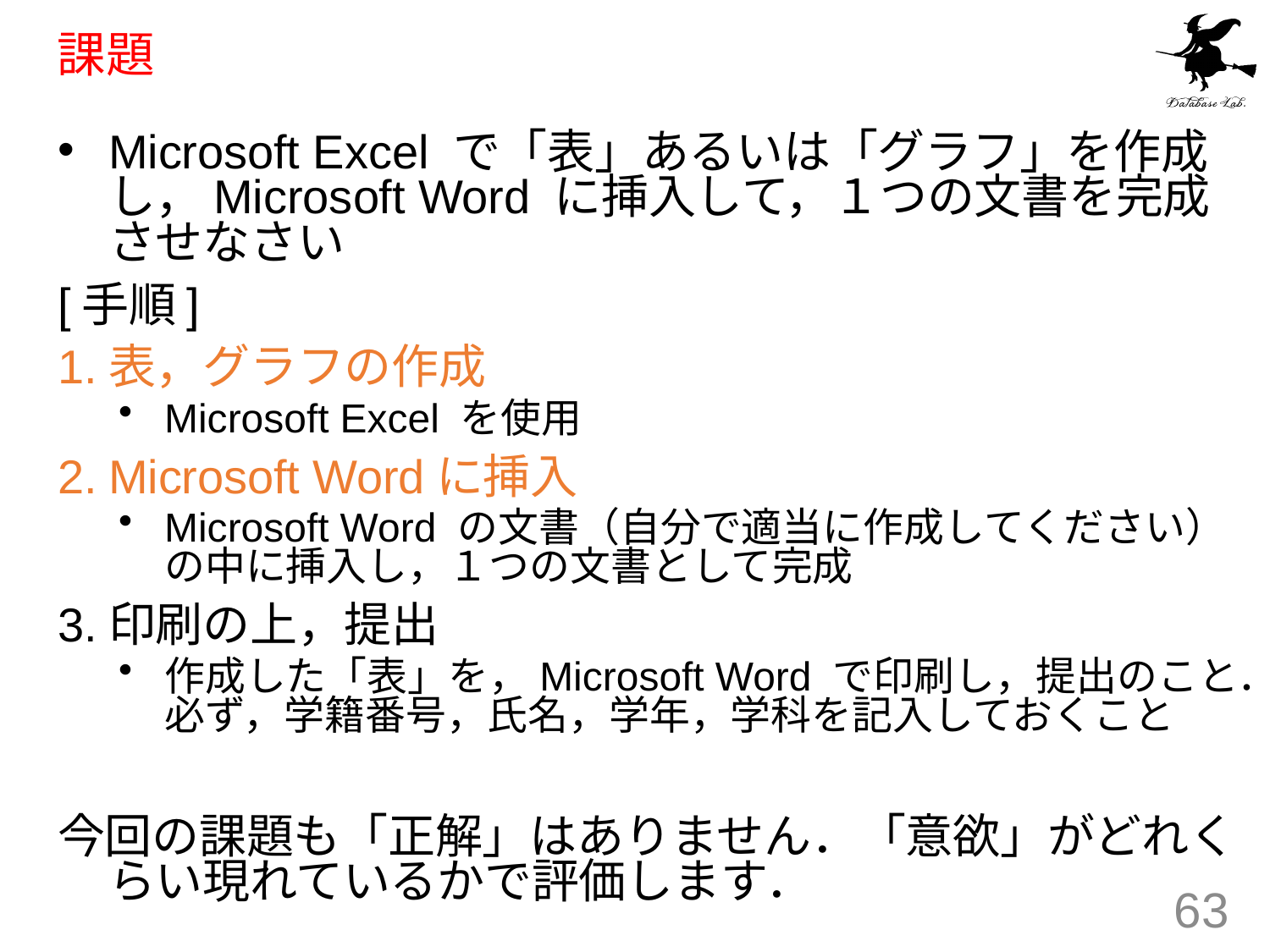

# 課題
Microsoft Excel で「表」あるいは「グラフ」を作成し，Microsoft Word に挿入して，１つの文書を完成させなさい
[手順]
表，グラフの作成
Microsoft Excel を使用
Microsoft Wordに挿入
Microsoft Word の文書（自分で適当に作成してください）の中に挿入し，１つの文書として完成
印刷の上，提出
作成した「表」を，Microsoft Word で印刷し，提出のこと．必ず，学籍番号，氏名，学年，学科を記入しておくこと

今回の課題も「正解」はありません．「意欲」がどれくらい現れているかで評価します．
63